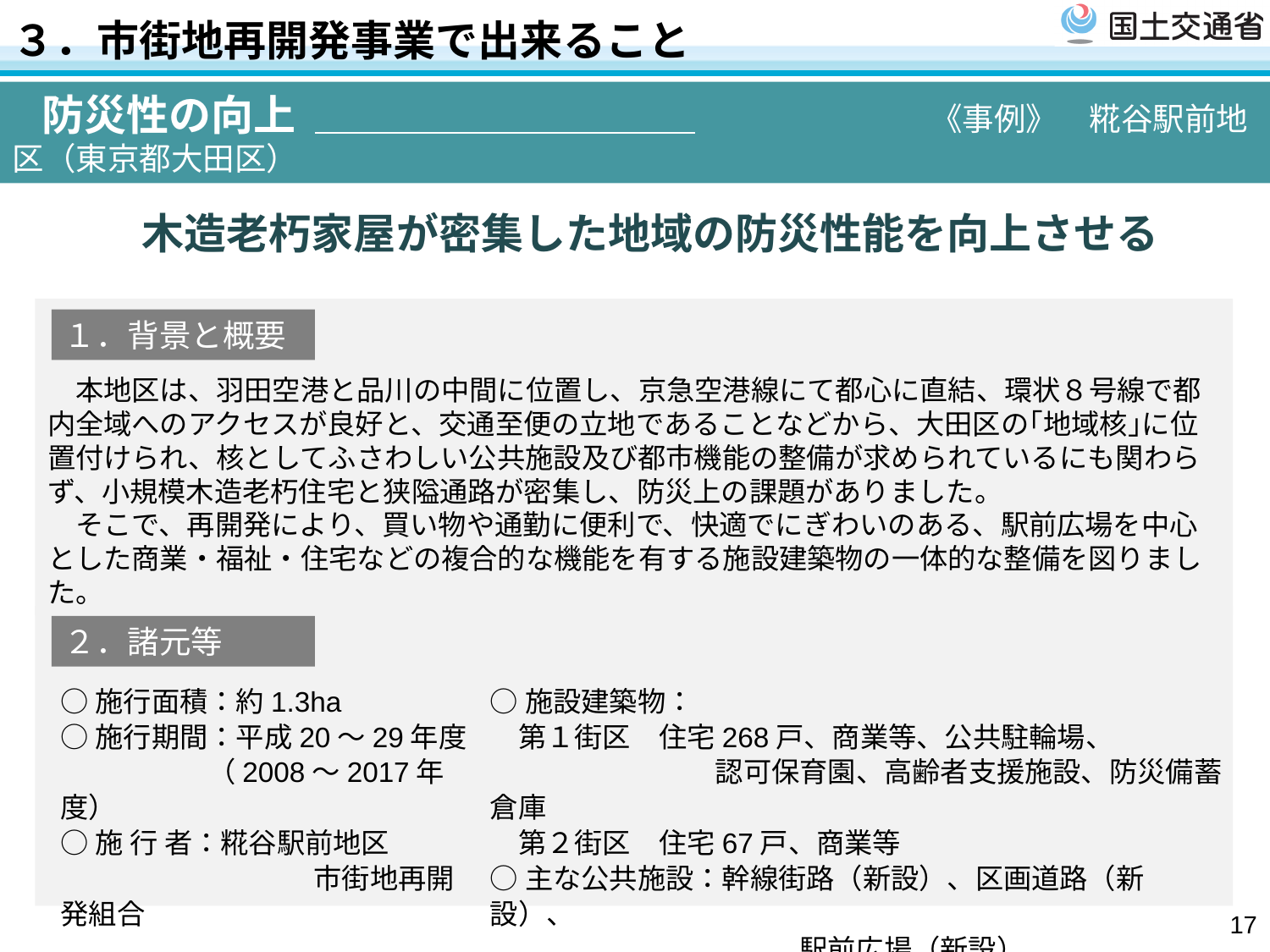

３．市街地再開発事業で出来ること
  防災性の向上　　　　　　　　　　　　　　　《事例》　糀谷駅前地区（東京都大田区）
木造老朽家屋が密集した地域の防災性能を向上させる

　本地区は、羽田空港と品川の中間に位置し、京急空港線にて都心に直結、環状８号線で都内全域へのアクセスが良好と、交通至便の立地であることなどから、大田区の｢地域核｣に位置付けられ、核としてふさわしい公共施設及び都市機能の整備が求められているにも関わらず、小規模木造老朽住宅と狭隘通路が密集し、防災上の課題がありました。
　そこで、再開発により、買い物や通勤に便利で、快適でにぎわいのある、駅前広場を中心とした商業・福祉・住宅などの複合的な機能を有する施設建築物の一体的な整備を図りました。
１．背景と概要

２．諸元等
○施行面積：約1.3ha
○施行期間：平成20～29年度
　　　　　 （2008～2017年度）
○施 行 者：糀谷駅前地区
　　　　　　　　　市街地再開発組合
○施設建築物：
　第１街区　住宅268戸、商業等、公共駐輪場、
　　　　　　　　認可保育園、高齢者支援施設、防災備蓄倉庫
　第２街区　住宅67戸、商業等
○主な公共施設：幹線街路（新設）、区画道路（新設）、
　　　　　　　　　　　駅前広場（新設）
17